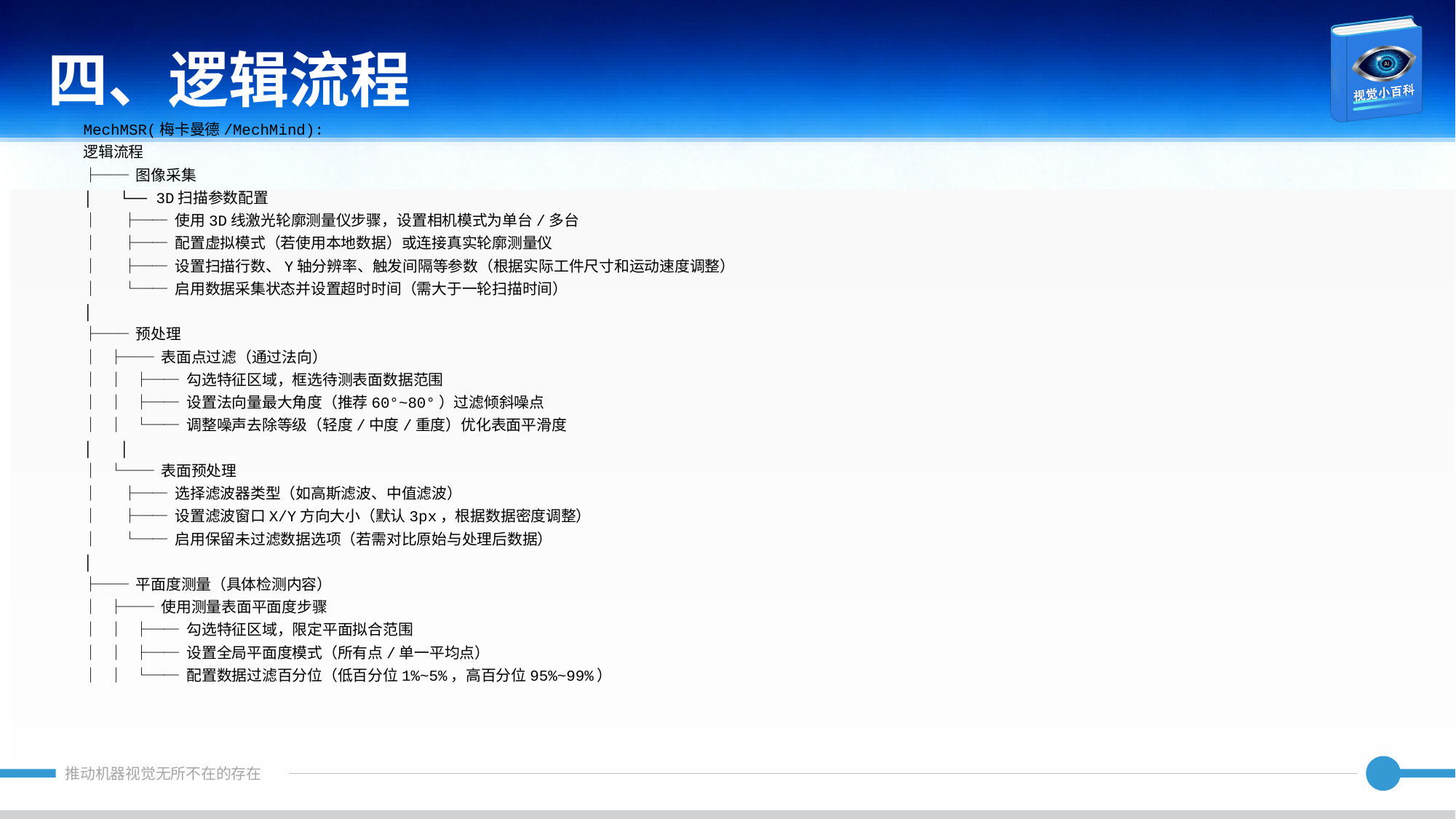

四、逻辑流程

MechMSR(梅卡曼德/MechMind):
逻辑流程
├── 图像采集
│   └── 3D扫描参数配置
│       ├── 使用3D线激光轮廓测量仪步骤，设置相机模式为单台/多台
│       ├── 配置虚拟模式（若使用本地数据）或连接真实轮廓测量仪
│       ├── 设置扫描行数、Y轴分辨率、触发间隔等参数（根据实际工件尺寸和运动速度调整）
│       └── 启用数据采集状态并设置超时时间（需大于一轮扫描时间）
│
├── 预处理
│   ├── 表面点过滤（通过法向）
│   │   ├── 勾选特征区域，框选待测表面数据范围
│   │   ├── 设置法向量最大角度（推荐60°~80°）过滤倾斜噪点
│   │   └── 调整噪声去除等级（轻度/中度/重度）优化表面平滑度
│   │
│   └── 表面预处理
│       ├── 选择滤波器类型（如高斯滤波、中值滤波）
│       ├── 设置滤波窗口X/Y方向大小（默认3px，根据数据密度调整）
│       └── 启用保留未过滤数据选项（若需对比原始与处理后数据）
│
├── 平面度测量（具体检测内容）
│   ├── 使用测量表面平面度步骤
│   │   ├── 勾选特征区域，限定平面拟合范围
│   │   ├── 设置全局平面度模式（所有点/单一平均点）
│   │   └── 配置数据过滤百分位（低百分位1%~5%，高百分位95%~99%）
8